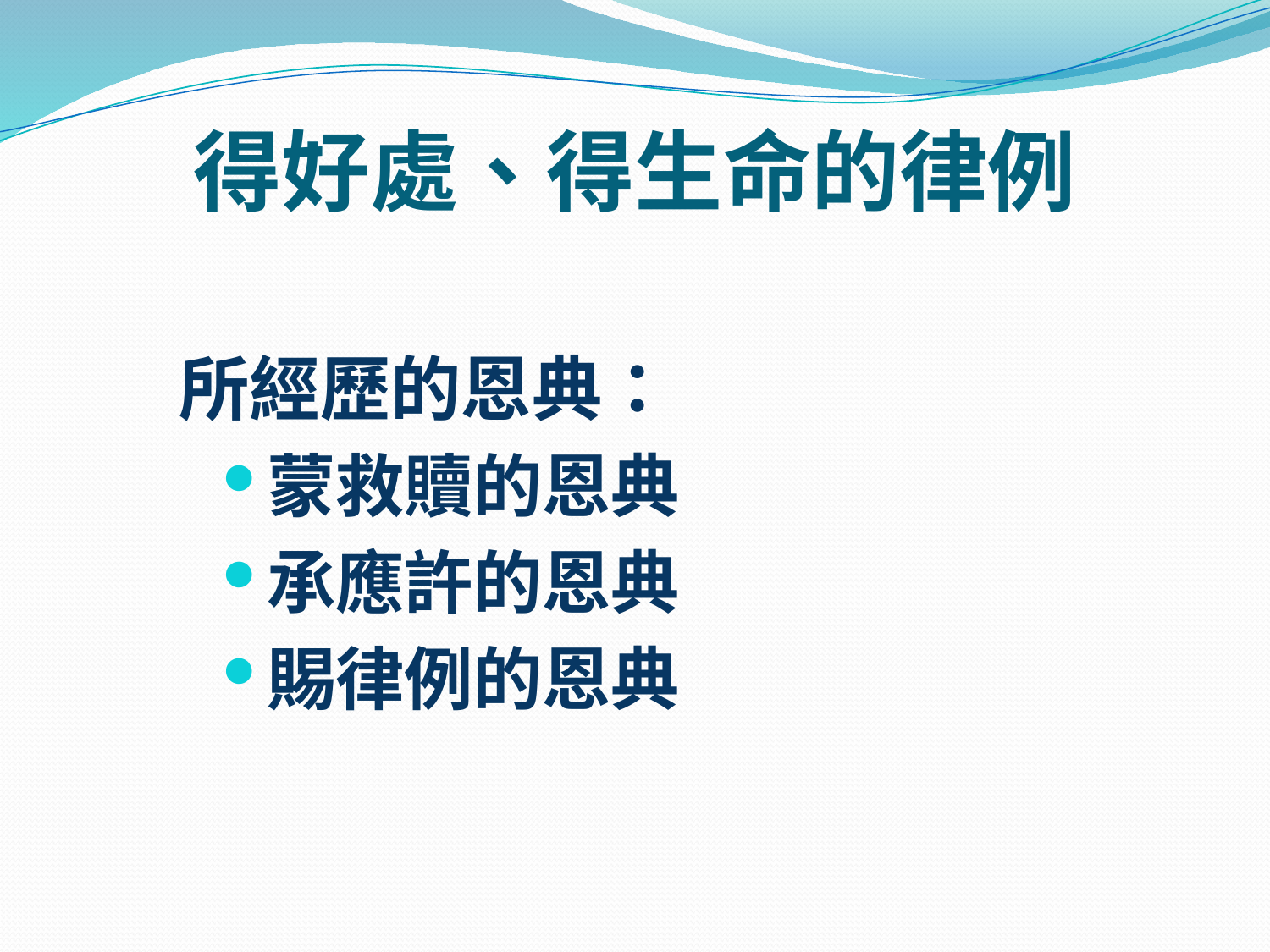

# 得好處、得生命的律例
所經歷的恩典：
蒙救贖的恩典
承應許的恩典
賜律例的恩典